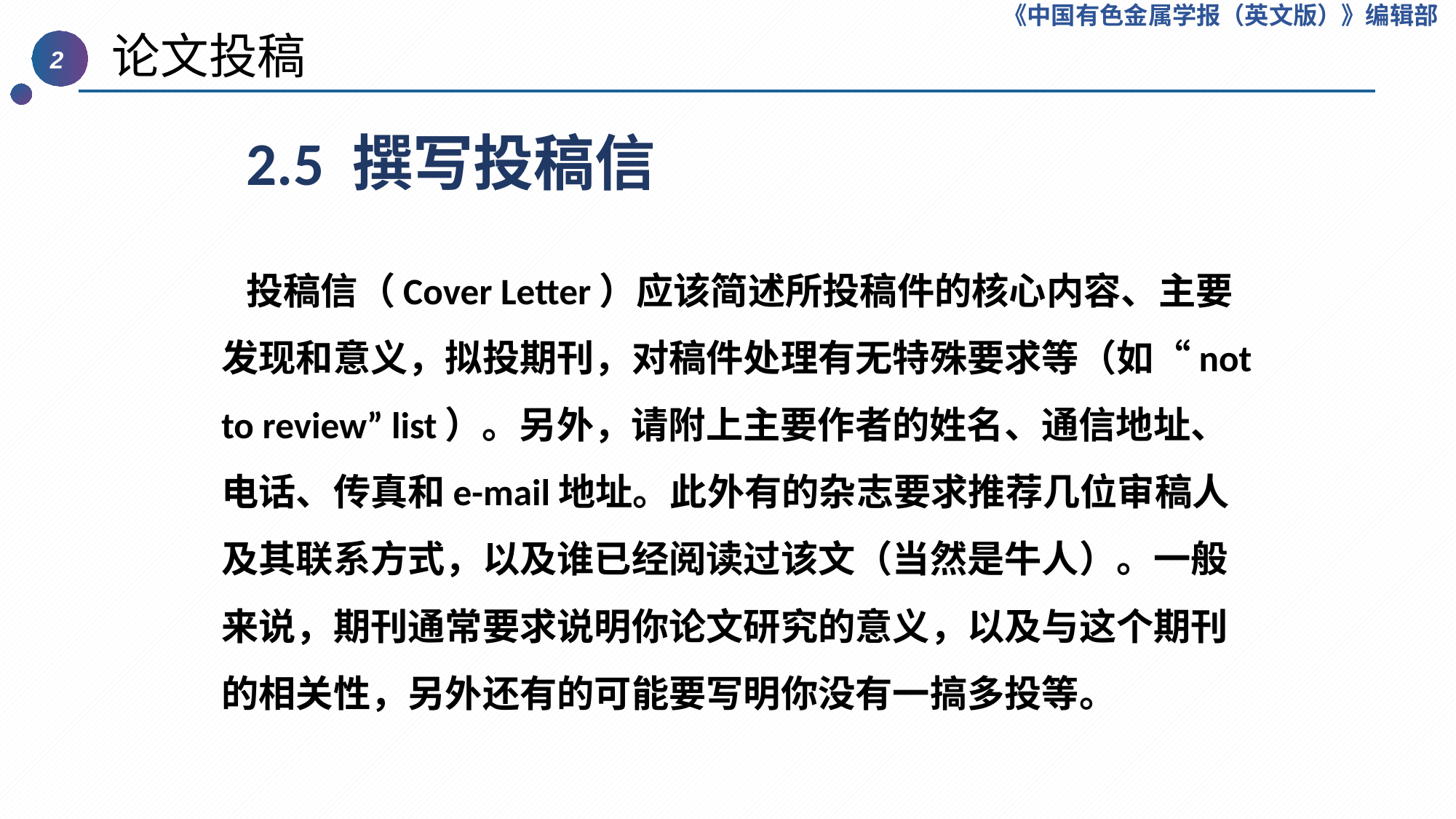

《中国有色金属学报（英文版）》编辑部

      论文投稿

2

2.5 撰写投稿信
     投稿信（Cover Letter）应该简述所投稿件的核心内容、主要发现和意义，拟投期刊，对稿件处理有无特殊要求等（如“not to review” list）。另外，请附上主要作者的姓名、通信地址、电话、传真和e-mail地址。此外有的杂志要求推荐几位审稿人及其联系方式，以及谁已经阅读过该文（当然是牛人）。一般来说，期刊通常要求说明你论文研究的意义，以及与这个期刊的相关性，另外还有的可能要写明你没有一搞多投等。